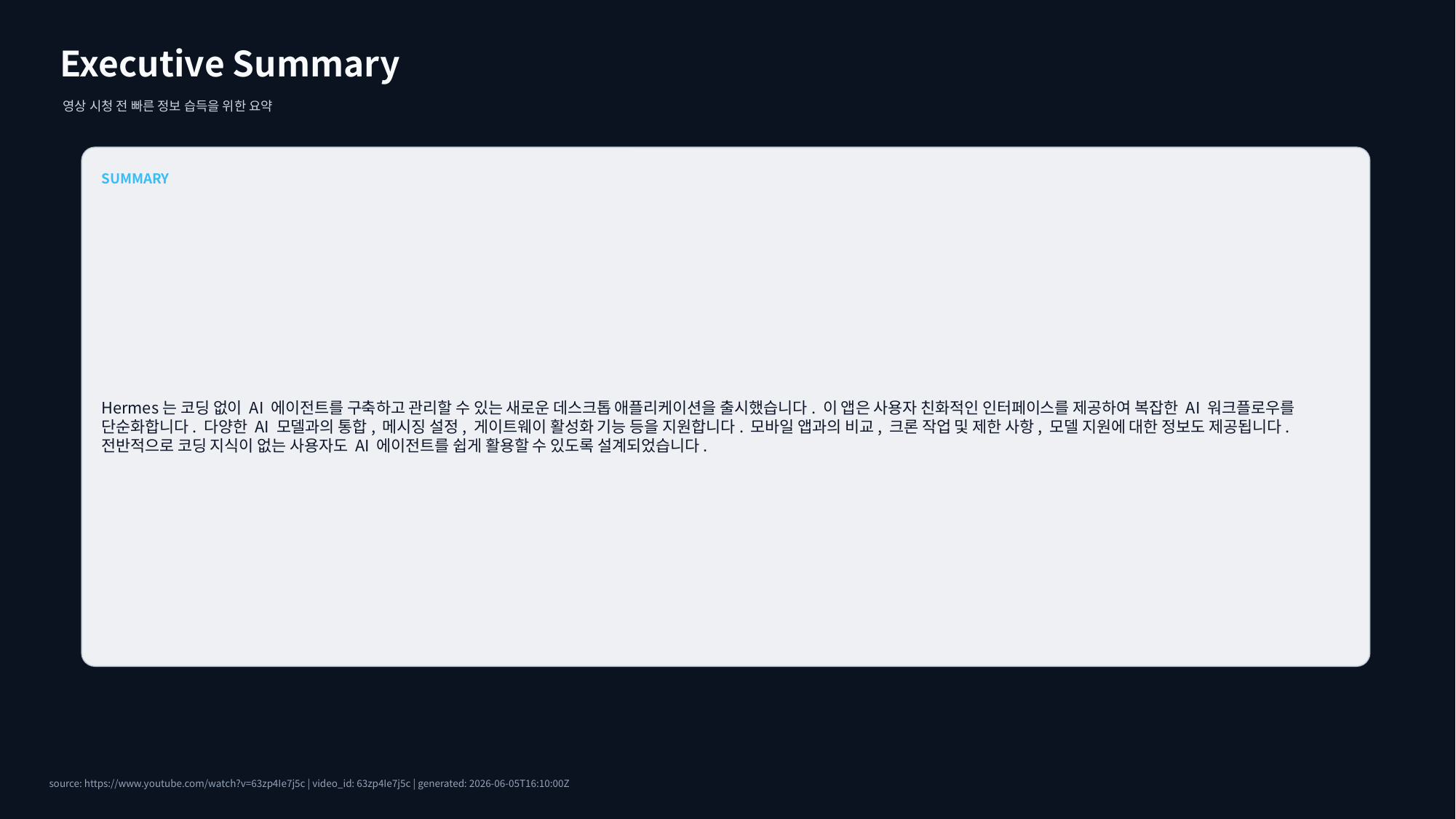

Executive Summary
영상 시청 전 빠른 정보 습득을 위한 요약

SUMMARY
Hermes는 코딩 없이 AI 에이전트를 구축하고 관리할 수 있는 새로운 데스크톱 애플리케이션을 출시했습니다. 이 앱은 사용자 친화적인 인터페이스를 제공하여 복잡한 AI 워크플로우를 단순화합니다. 다양한 AI 모델과의 통합, 메시징 설정, 게이트웨이 활성화 기능 등을 지원합니다. 모바일 앱과의 비교, 크론 작업 및 제한 사항, 모델 지원에 대한 정보도 제공됩니다. 전반적으로 코딩 지식이 없는 사용자도 AI 에이전트를 쉽게 활용할 수 있도록 설계되었습니다.
source: https://www.youtube.com/watch?v=63zp4Ie7j5c | video_id: 63zp4Ie7j5c | generated: 2026-06-05T16:10:00Z